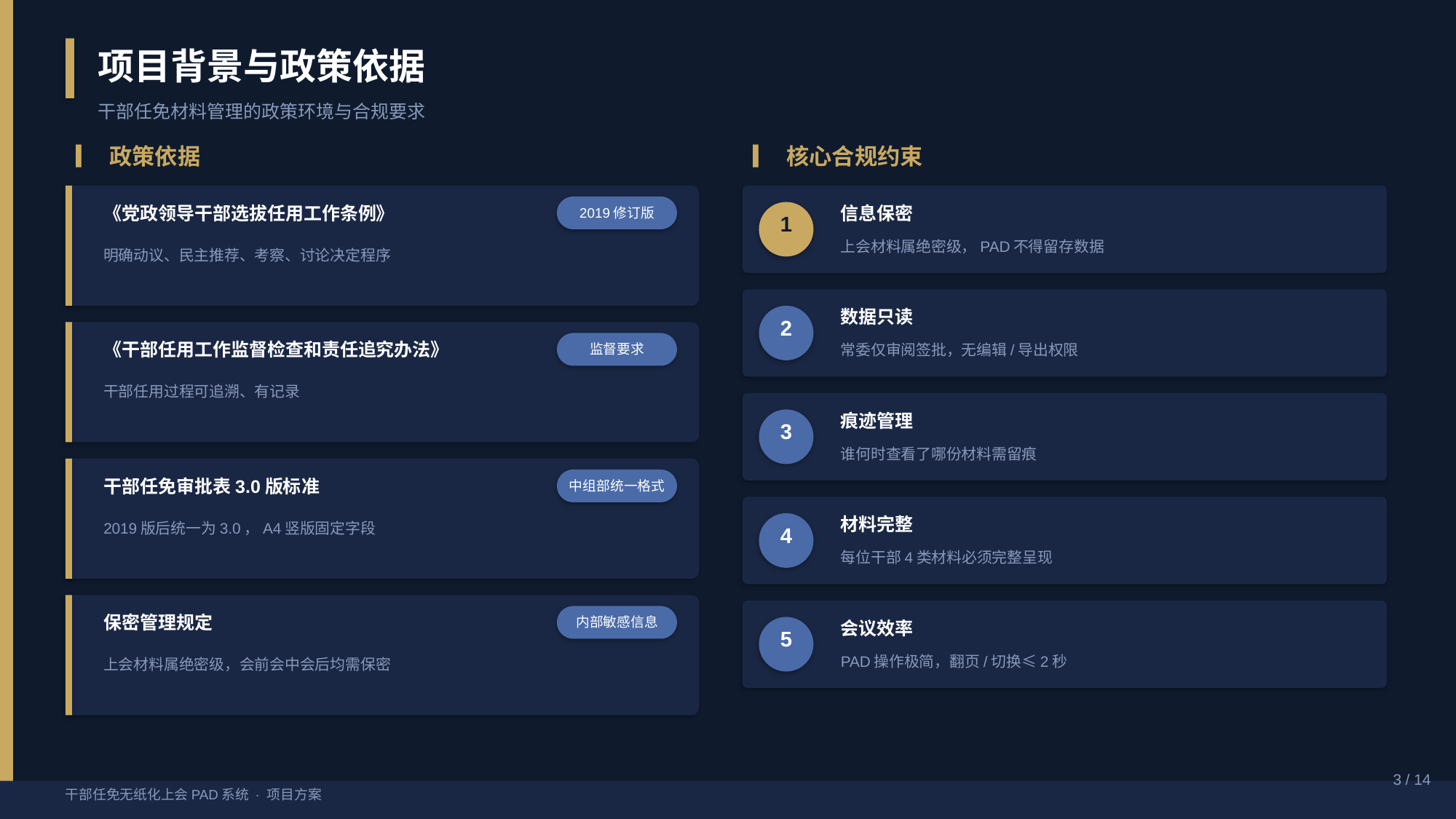

项目背景与政策依据
干部任免材料管理的政策环境与合规要求
▎ 政策依据
▎ 核心合规约束

《党政领导干部选拔任用工作条例》

信息保密
2019修订版

1
上会材料属绝密级，PAD不得留存数据
明确动议、民主推荐、考察、讨论决定程序

数据只读

2

《干部任用工作监督检查和责任追究办法》

监督要求
常委仅审阅签批，无编辑/导出权限
干部任用过程可追溯、有记录

痕迹管理

3
谁何时查看了哪份材料需留痕

干部任免审批表3.0版标准

中组部统一格式

材料完整
2019版后统一为3.0，A4竖版固定字段

4
每位干部4类材料必须完整呈现

保密管理规定

内部敏感信息
会议效率

5
PAD操作极简，翻页/切换≤2秒
上会材料属绝密级，会前会中会后均需保密
3 / 14

干部任免无纸化上会PAD系统 · 项目方案